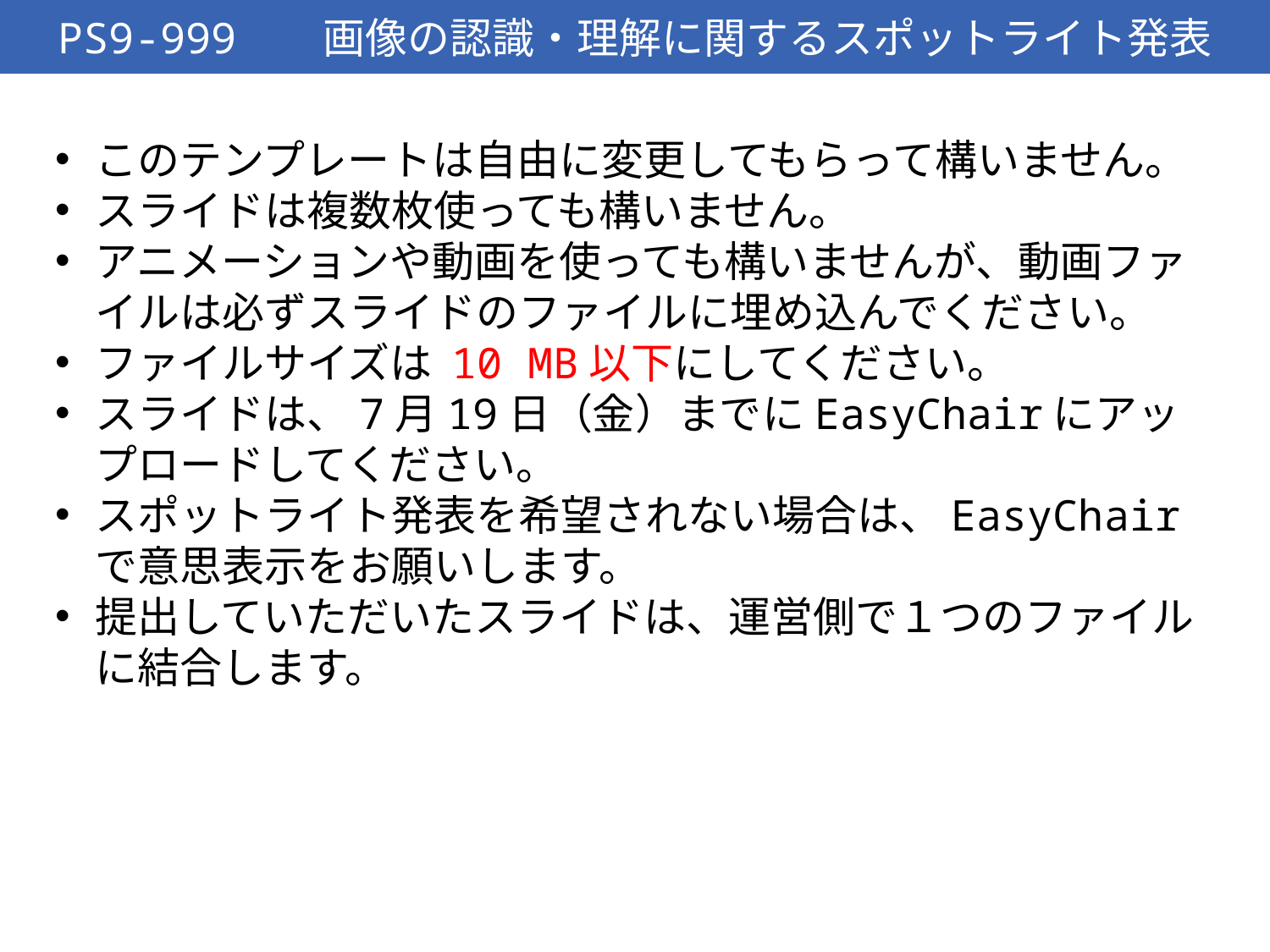

PS9-999   画像の認識・理解に関するスポットライト発表
このテンプレートは自由に変更してもらって構いません。
スライドは複数枚使っても構いません。
アニメーションや動画を使っても構いませんが、動画ファイルは必ずスライドのファイルに埋め込んでください。
ファイルサイズは 10 MB以下にしてください。
スライドは、7月19日（金）までにEasyChairにアップロードしてください。
スポットライト発表を希望されない場合は、EasyChairで意思表示をお願いします。
提出していただいたスライドは、運営側で１つのファイルに結合します。